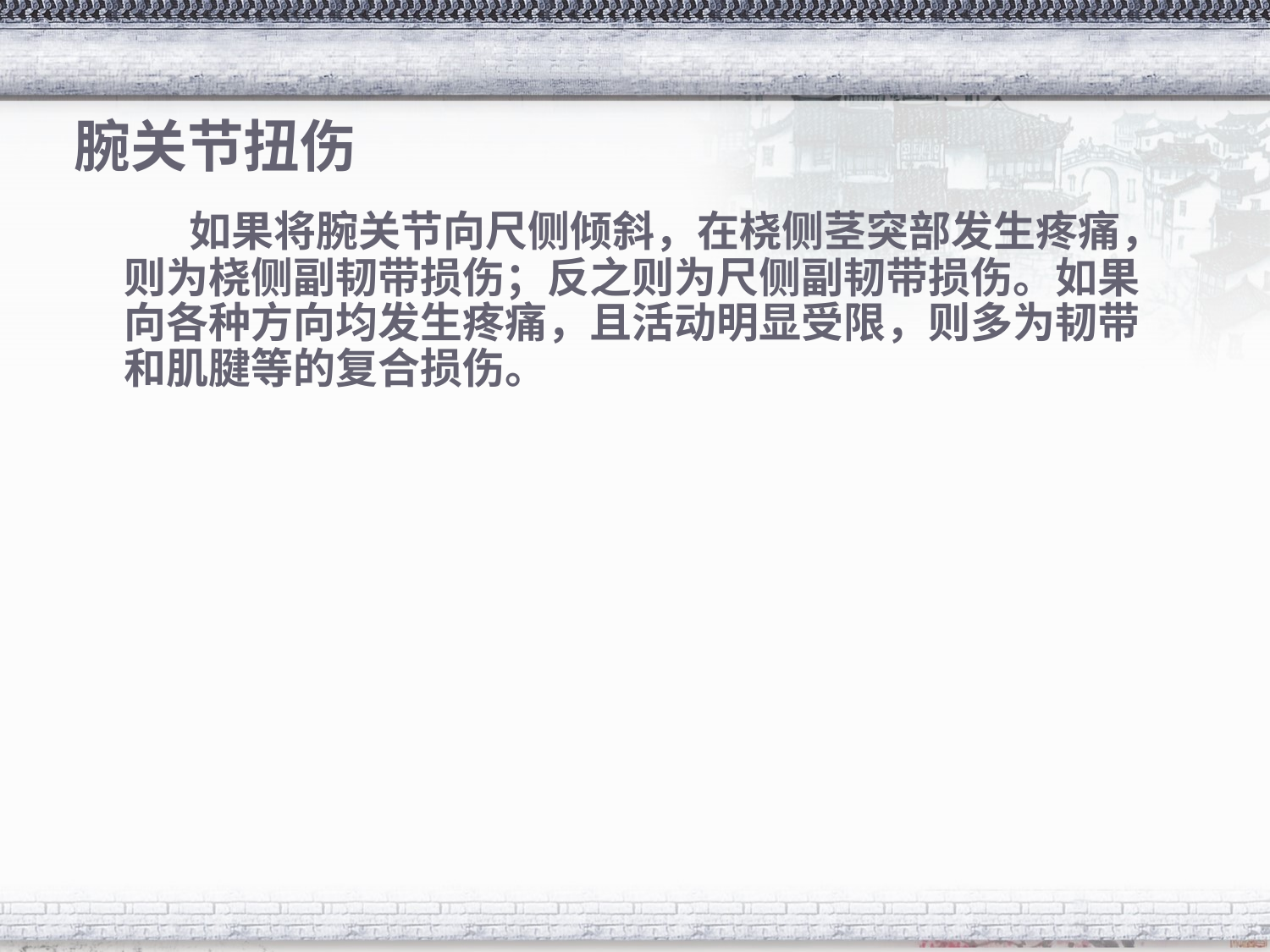

# 腕关节扭伤
           如果将腕关节向尺侧倾斜，在桡侧茎突部发生疼痛，则为桡侧副韧带损伤；反之则为尺侧副韧带损伤。如果向各种方向均发生疼痛，且活动明显受限，则多为韧带和肌腱等的复合损伤。